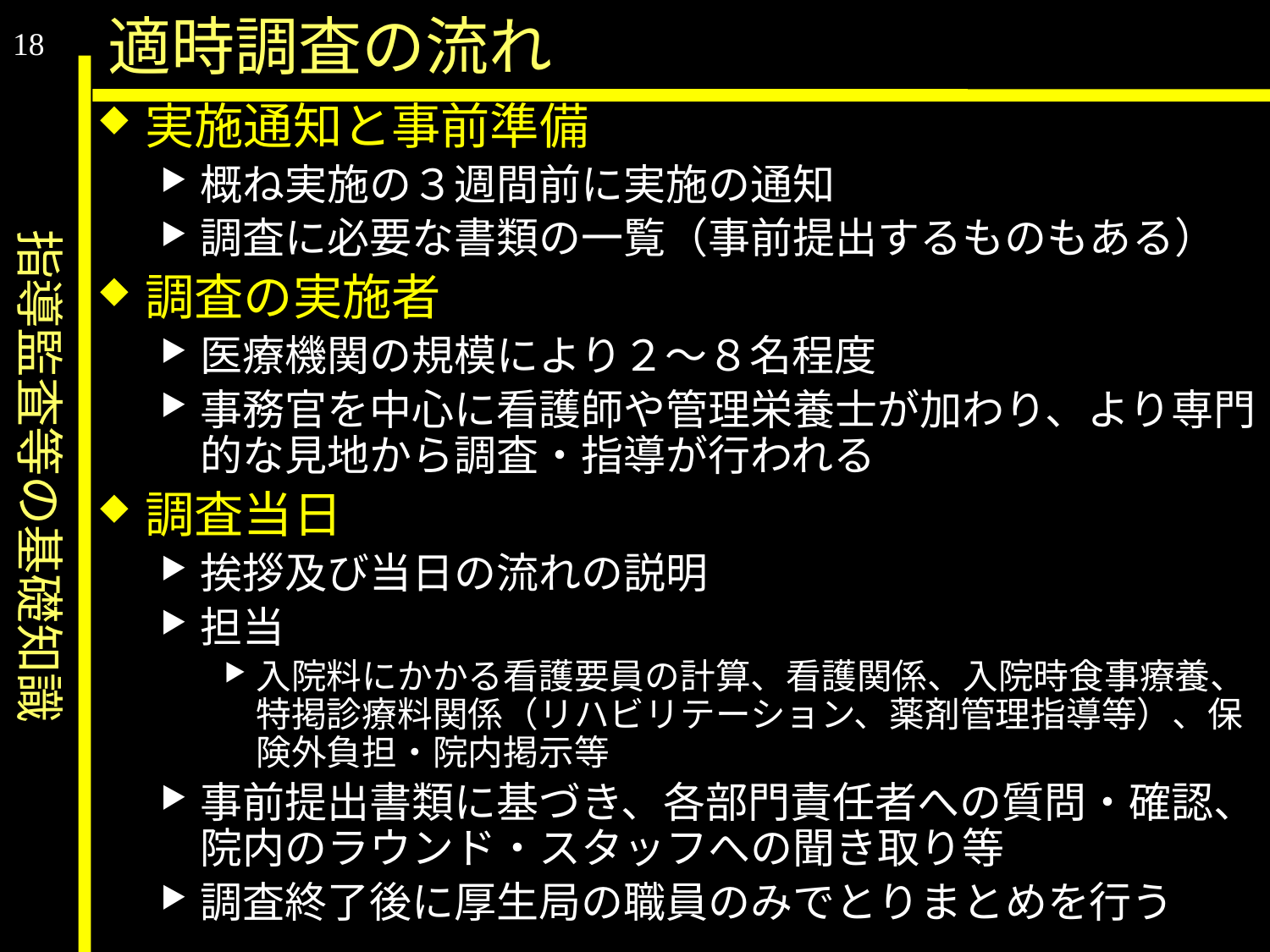

指導監査等の基礎知識
適時調査の流れ
18

実施通知と事前準備
概ね実施の３週間前に実施の通知
調査に必要な書類の一覧（事前提出するものもある）
調査の実施者
医療機関の規模により２～８名程度
事務官を中心に看護師や管理栄養士が加わり、より専門的な見地から調査・指導が行われる
調査当日
挨拶及び当日の流れの説明
担当
入院料にかかる看護要員の計算、看護関係、入院時食事療養、特掲診療料関係（リハビリテーション、薬剤管理指導等）、保険外負担・院内掲示等
事前提出書類に基づき、各部門責任者への質問・確認、院内のラウンド・スタッフへの聞き取り等
調査終了後に厚生局の職員のみでとりまとめを行う